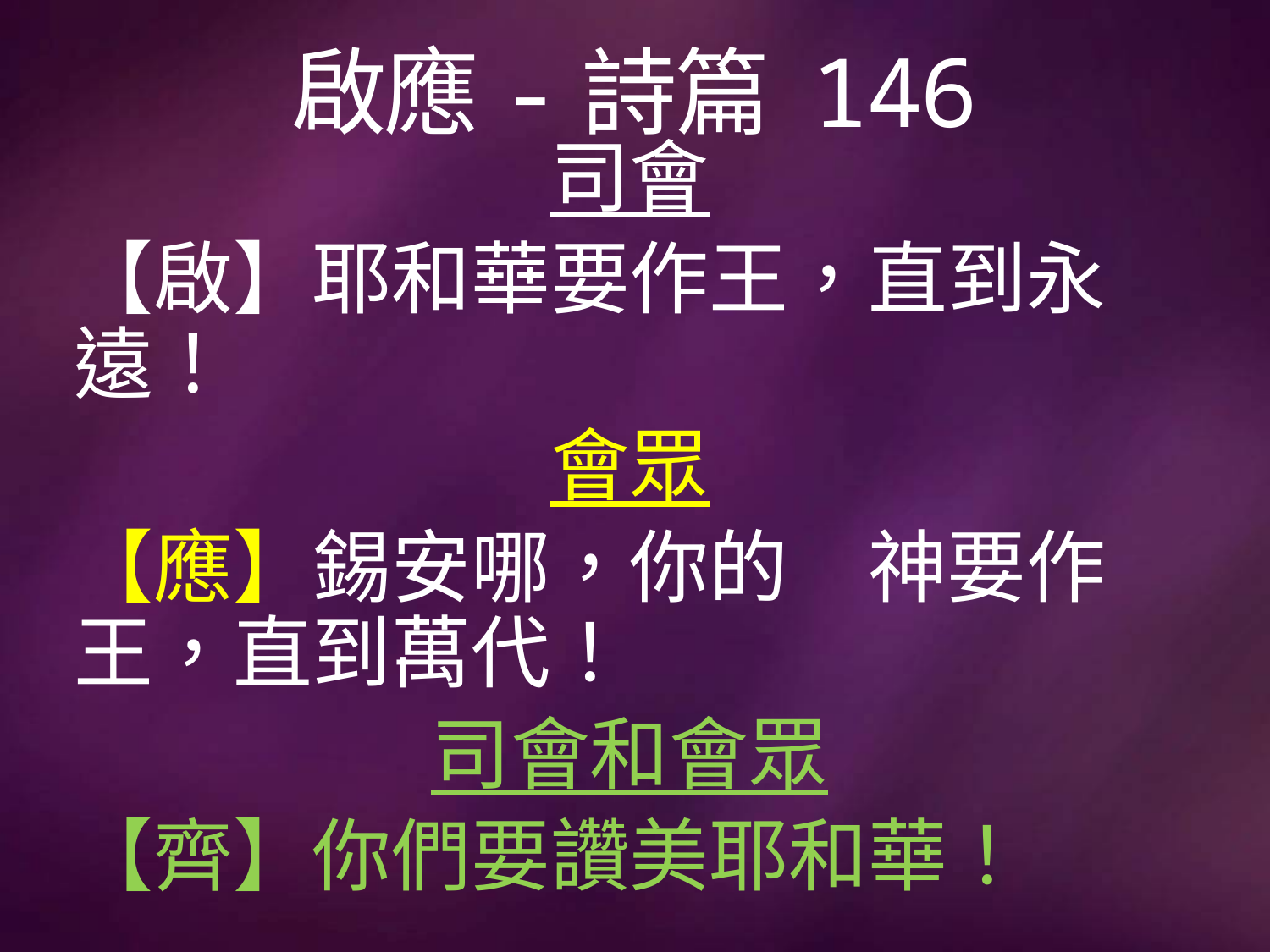

# 啟應-詩篇 146
司會
【啟】耶和華要作王，直到永遠！
會眾
【應】錫安哪，你的　神要作王，直到萬代！
司會和會眾
【齊】你們要讚美耶和華！